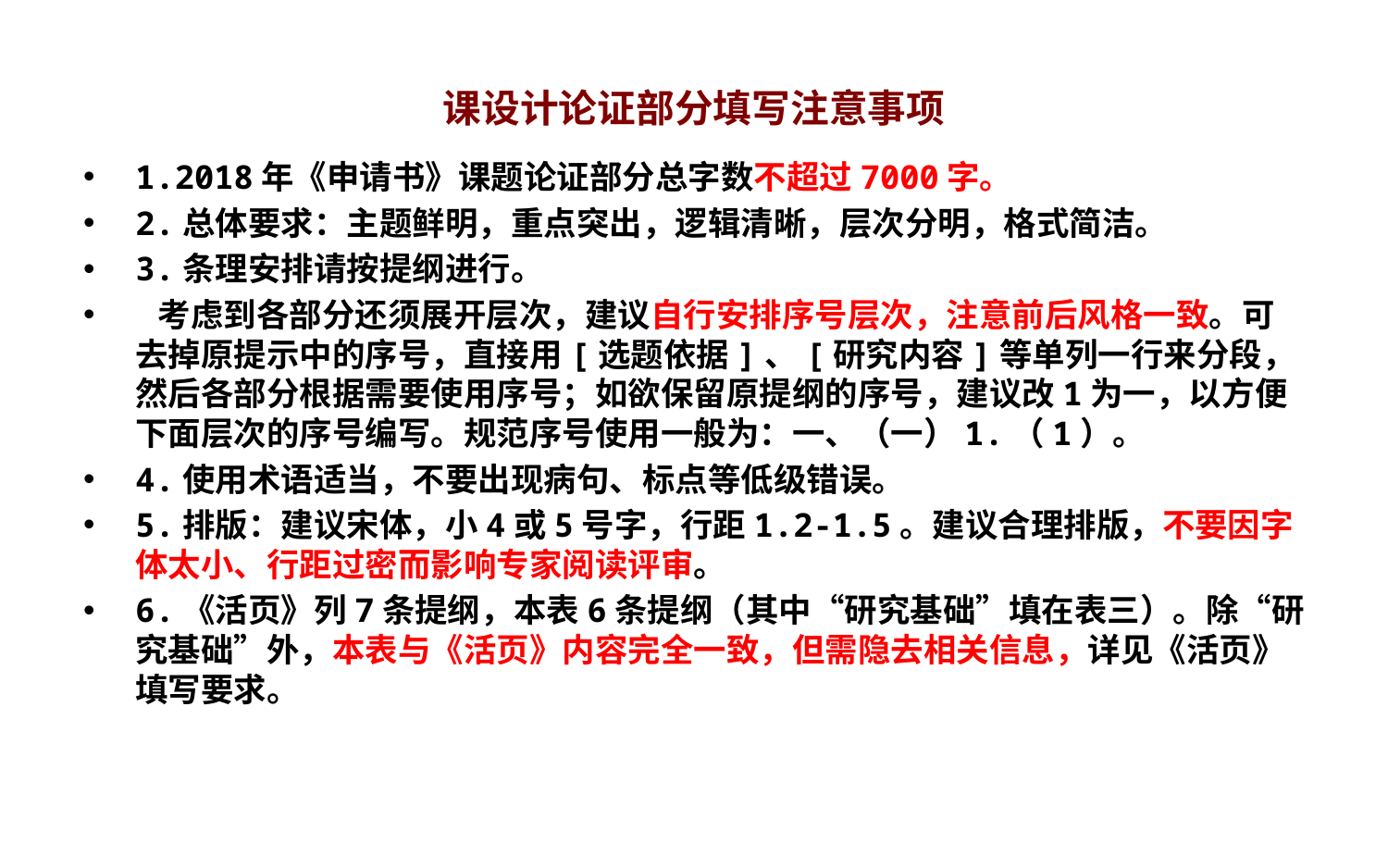

# 课设计论证部分填写注意事项
1.2018年《申请书》课题论证部分总字数不超过7000字。
2.总体要求：主题鲜明，重点突出，逻辑清晰，层次分明，格式简洁。
3.条理安排请按提纲进行。
  考虑到各部分还须展开层次，建议自行安排序号层次，注意前后风格一致。可去掉原提示中的序号，直接用[选题依据]、[研究内容]等单列一行来分段，然后各部分根据需要使用序号；如欲保留原提纲的序号，建议改1为一，以方便下面层次的序号编写。规范序号使用一般为：一、（一）1.（1）。
4.使用术语适当，不要出现病句、标点等低级错误。
5.排版：建议宋体，小4或5号字，行距1.2-1.5。建议合理排版，不要因字体太小、行距过密而影响专家阅读评审。
6.《活页》列7条提纲，本表6条提纲（其中“研究基础”填在表三）。除“研究基础”外，本表与《活页》内容完全一致，但需隐去相关信息，详见《活页》填写要求。